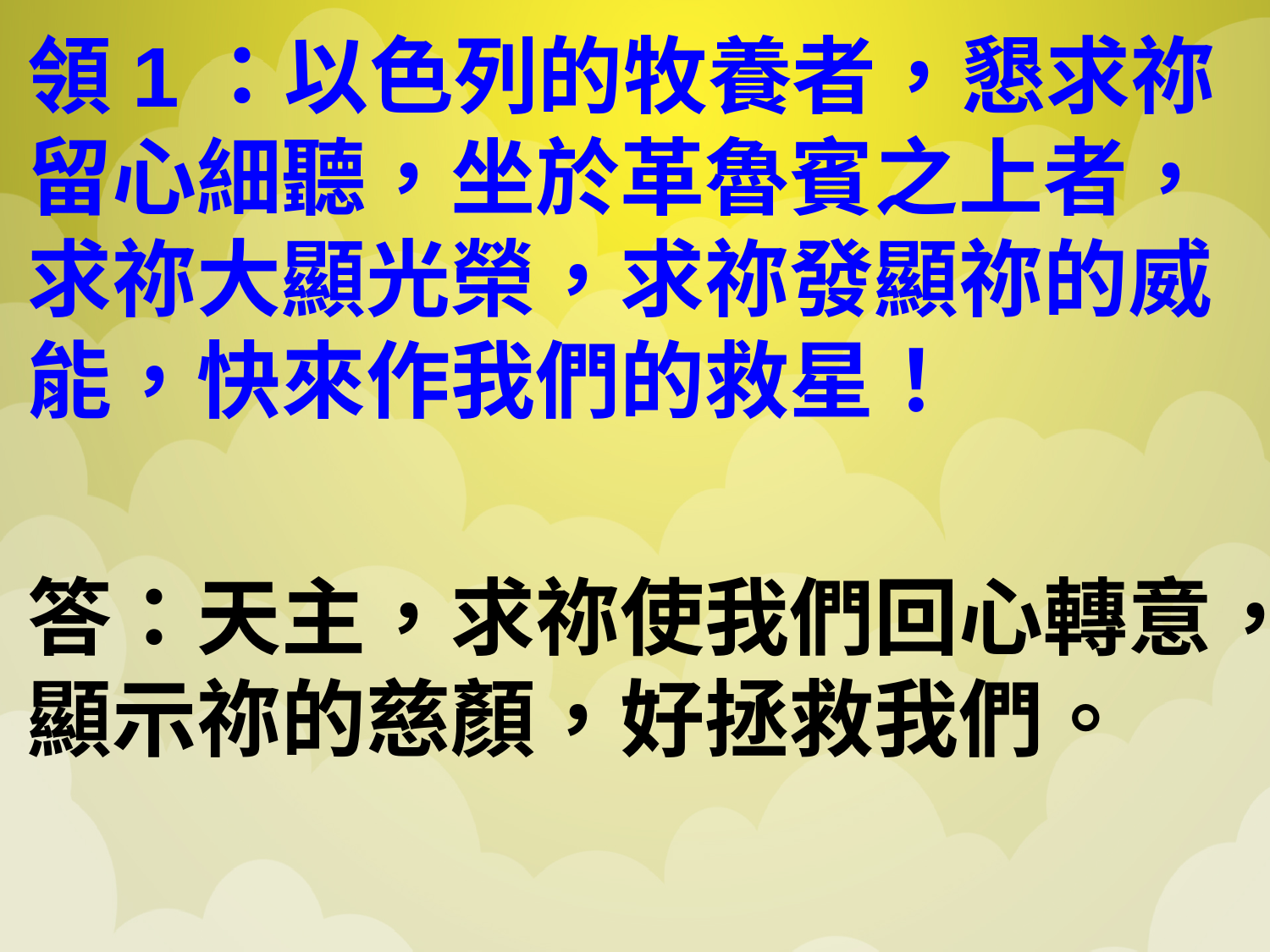

領1：以色列的牧養者，懇求祢留心細聽，坐於革魯賓之上者，求祢大顯光榮，求祢發顯祢的威能，快來作我們的救星！

答：天主，求祢使我們回心轉意，顯示祢的慈顏，好拯救我們。